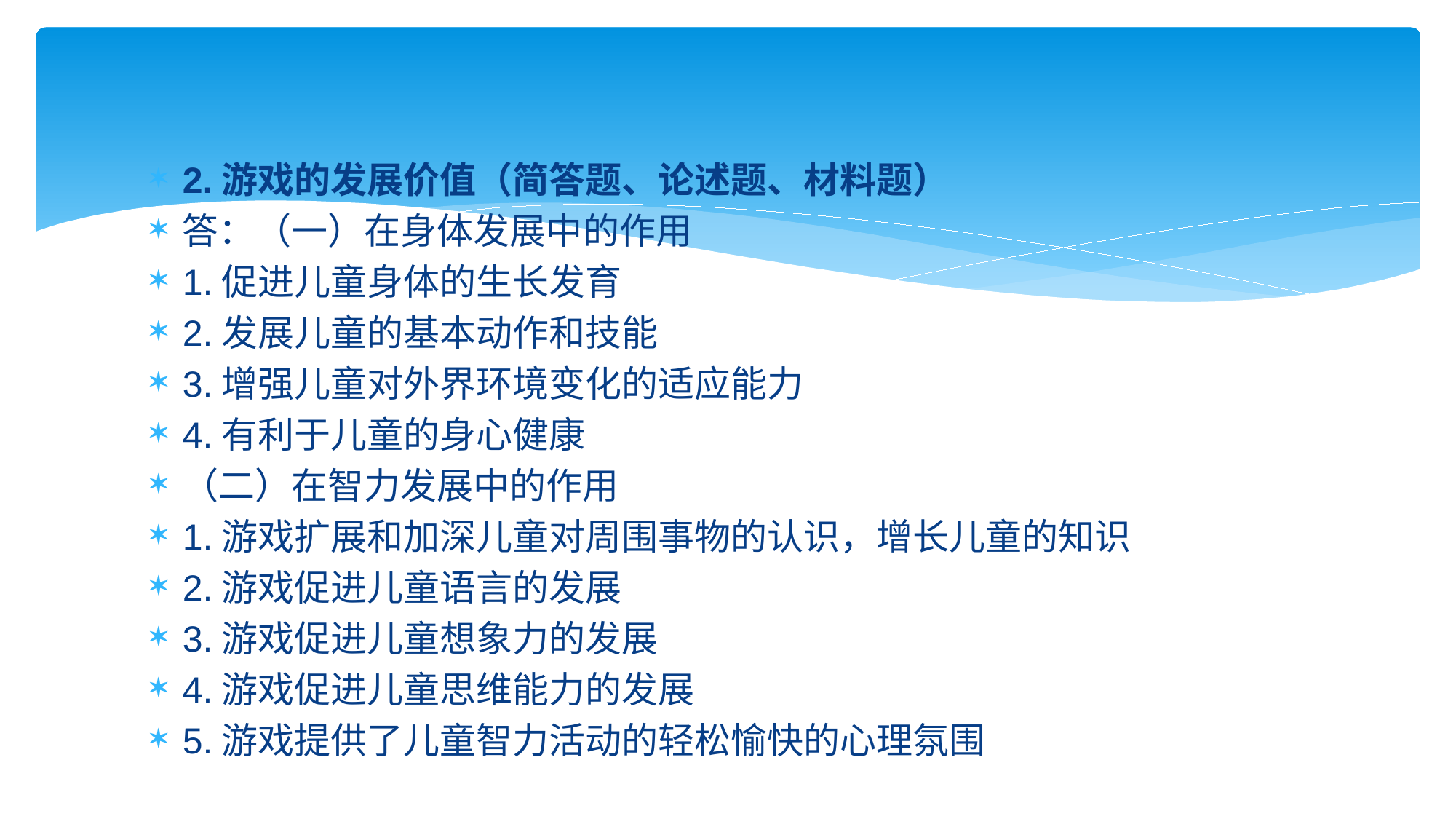

2.游戏的发展价值（简答题、论述题、材料题）
答：（一）在身体发展中的作用
1.促进儿童身体的生长发育
2.发展儿童的基本动作和技能
3.增强儿童对外界环境变化的适应能力
4.有利于儿童的身心健康
（二）在智力发展中的作用
1.游戏扩展和加深儿童对周围事物的认识，增长儿童的知识
2.游戏促进儿童语言的发展
3.游戏促进儿童想象力的发展
4.游戏促进儿童思维能力的发展
5.游戏提供了儿童智力活动的轻松愉快的心理氛围